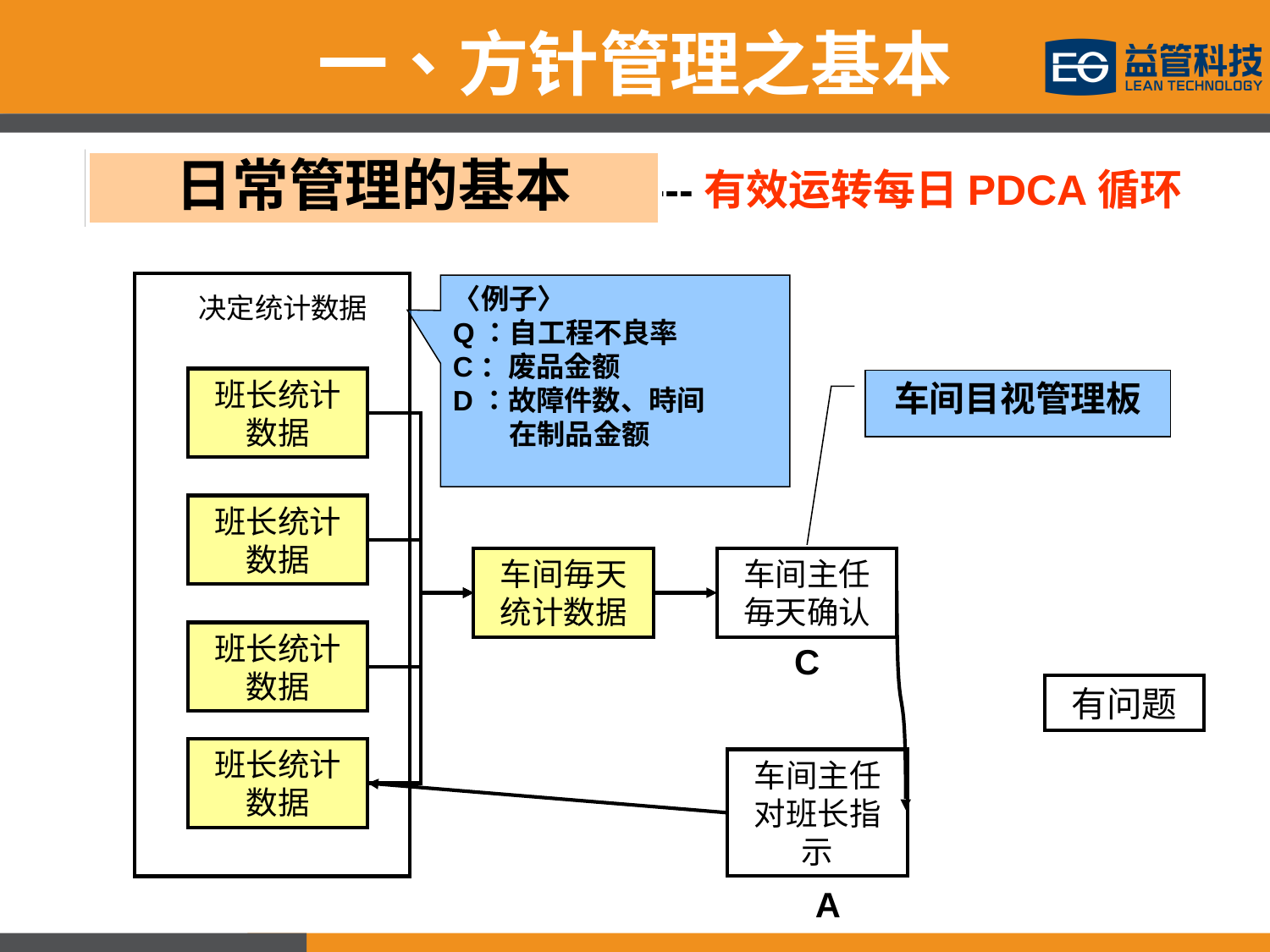

一、方针管理之基本
日常管理的基本
# ---有效运转每日PDCA循环

〈例子〉
Q：自工程不良率
C：废品金额
D：故障件数、時间
　　在制品金额
决定统计数据
班长统计数据
车间目视管理板
班长统计数据
车间毎天统计数据
车间主任毎天确认
班长统计数据
C
有问题
班长统计数据
车间主任对班长指示
A